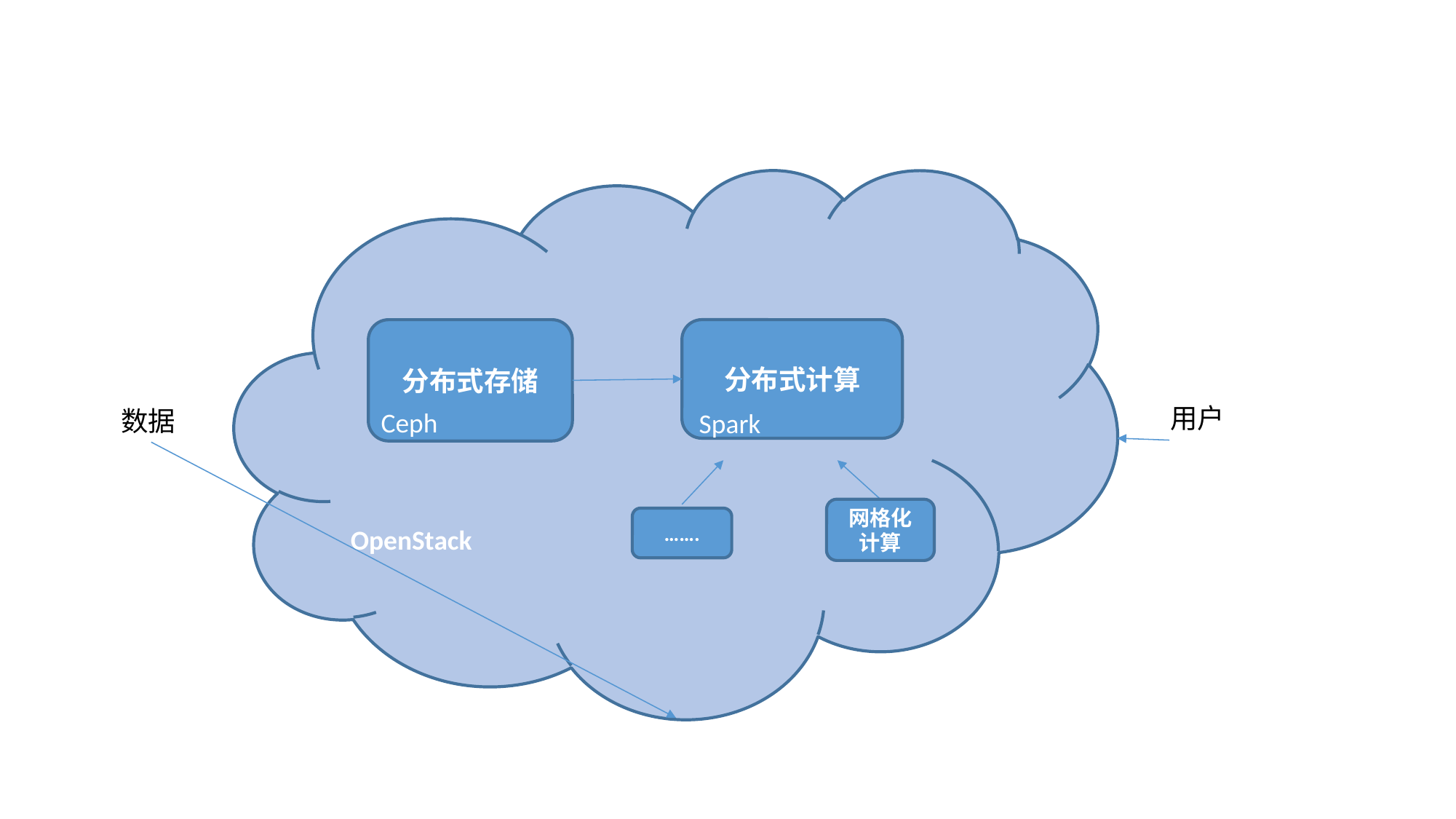

分布式存储
分布式计算
用户
数据
Ceph
Spark
网格化计算
…….
OpenStack